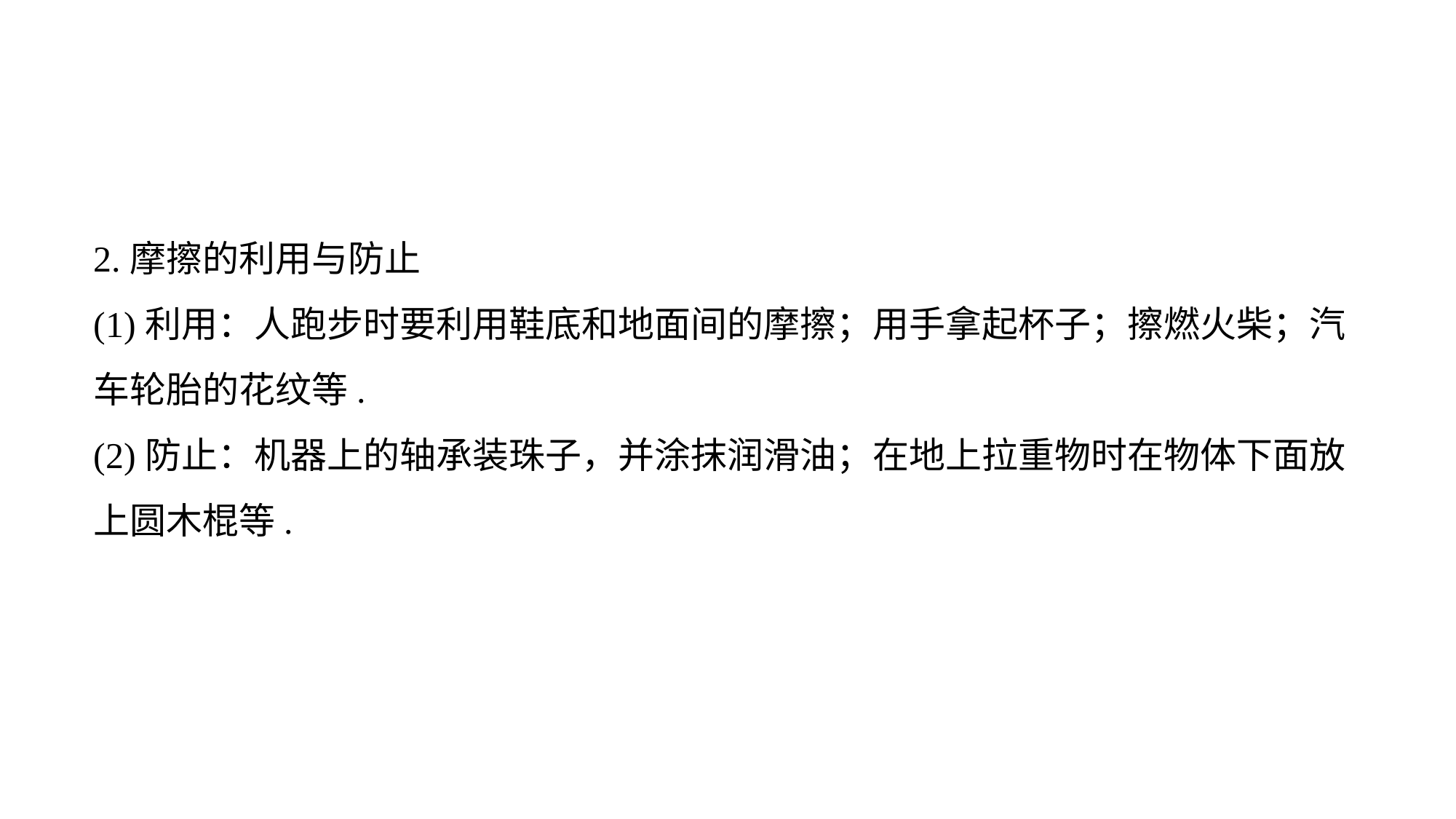

2.摩擦的利用与防止
(1)利用：人跑步时要利用鞋底和地面间的摩擦；用手拿起杯子；擦燃火柴；汽车轮胎的花纹等.
(2)防止：机器上的轴承装珠子，并涂抹润滑油；在地上拉重物时在物体下面放上圆木棍等.